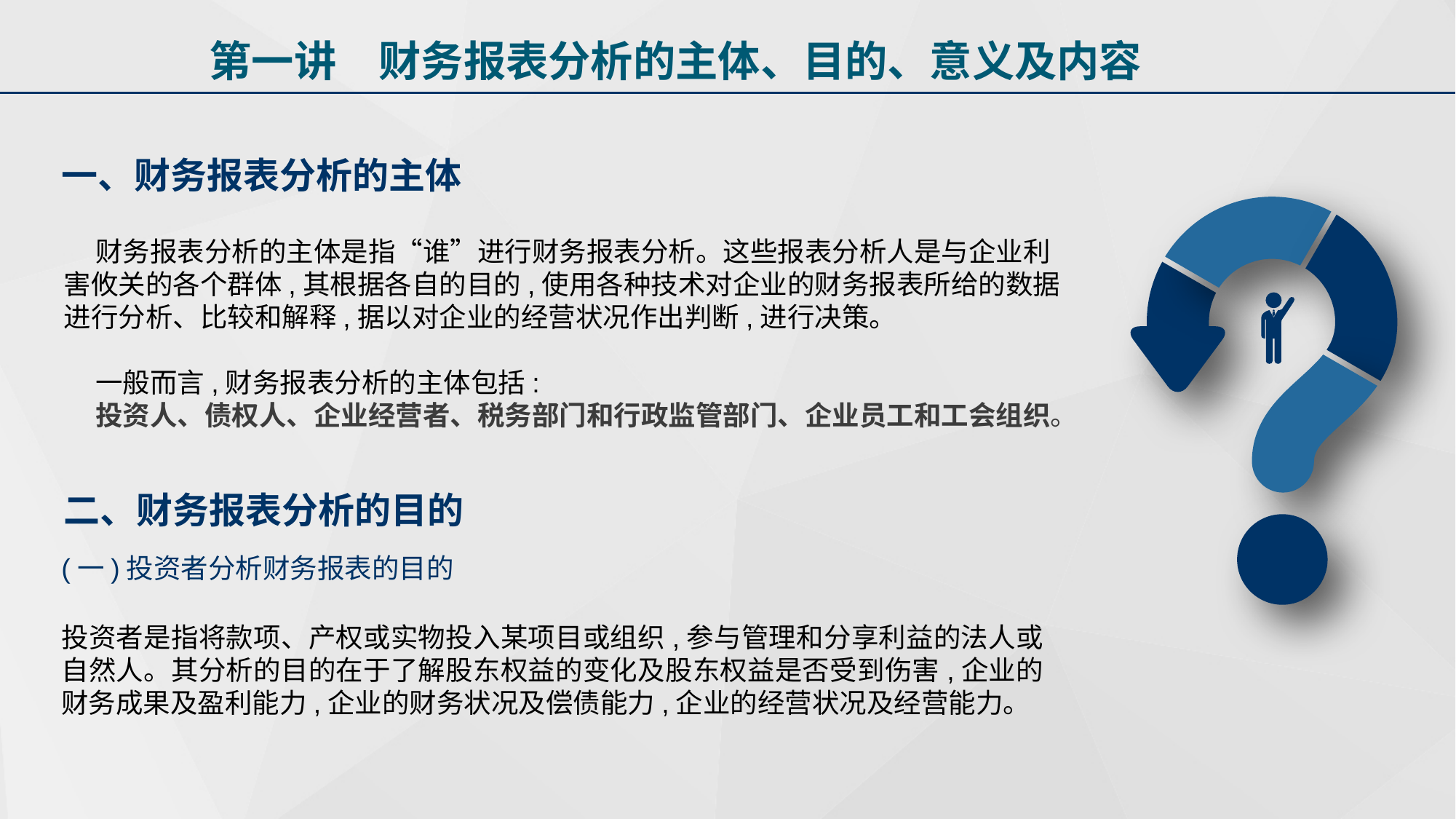

第一讲　财务报表分析的主体、目的、意义及内容
一、财务报表分析的主体

财务报表分析的主体是指“谁”进行财务报表分析。这些报表分析人是与企业利害攸关的各个群体,其根据各自的目的,使用各种技术对企业的财务报表所给的数据进行分析、比较和解释,据以对企业的经营状况作出判断,进行决策。

一般而言,财务报表分析的主体包括:
投资人、债权人、企业经营者、税务部门和行政监管部门、企业员工和工会组织。

二、财务报表分析的目的

(一)投资者分析财务报表的目的

投资者是指将款项、产权或实物投入某项目或组织,参与管理和分享利益的法人或自然人。其分析的目的在于了解股东权益的变化及股东权益是否受到伤害,企业的财务成果及盈利能力,企业的财务状况及偿债能力,企业的经营状况及经营能力。